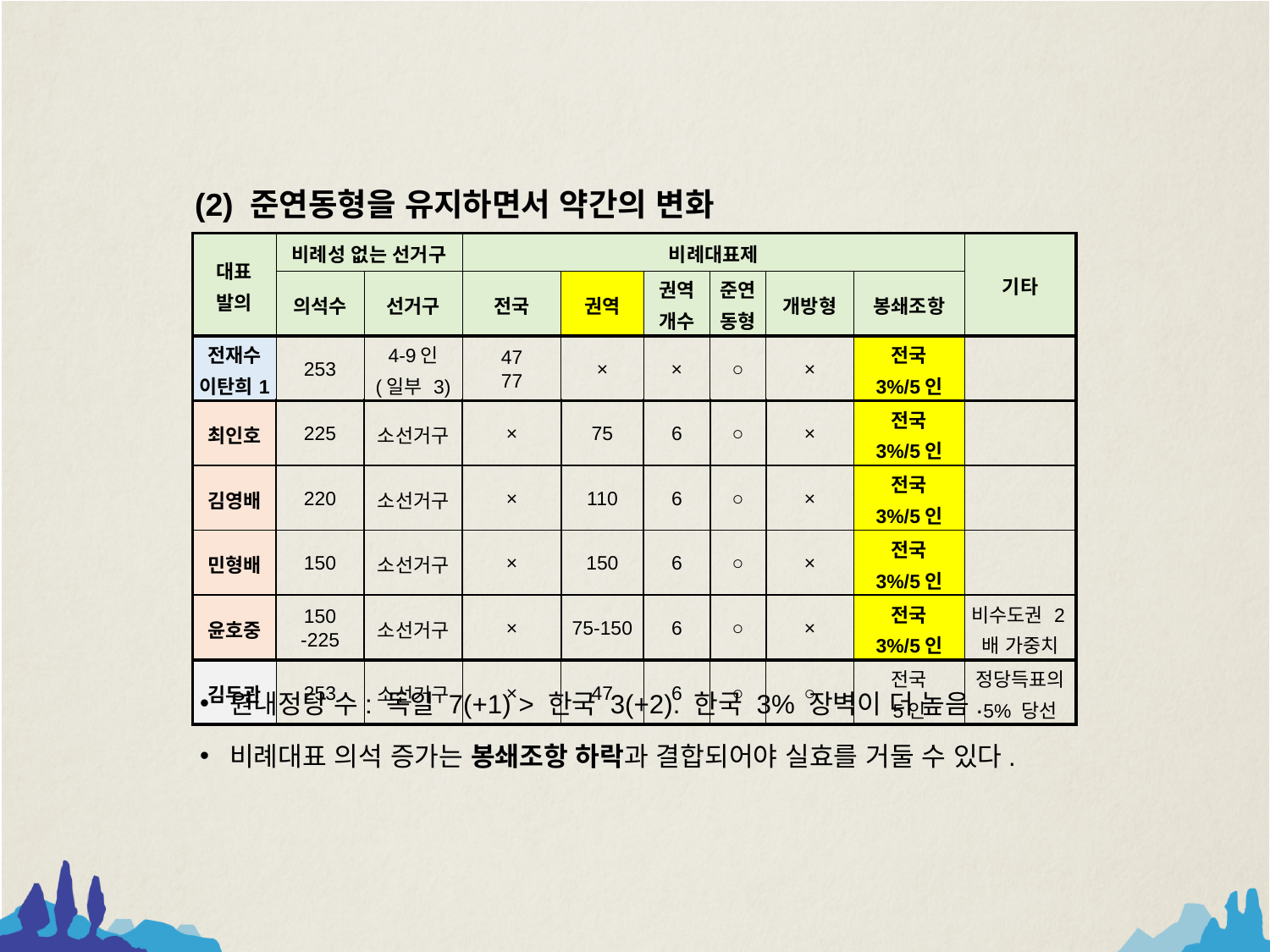

(2) 준연동형을 유지하면서 약간의 변화
| 대표 발의 | 비례성 없는 선거구 |  | 비례대표제 |  |  |  |  |  | 기타 |
| --- | --- | --- | --- | --- | --- | --- | --- | --- | --- |
|  | 의석수 | 선거구 | 전국 | 권역 | 권역 개수 | 준연동형 | 개방형 | 봉쇄조항 |  |
| 전재수 이탄희1 | 253 | 4-9인 (일부 3) | 47 77 | × | × | ○ | × | 전국 3%/5인 |  |
| 최인호 | 225 | 소선거구 | × | 75 | 6 | ○ | × | 전국 3%/5인 |  |
| 김영배 | 220 | 소선거구 | × | 110 | 6 | ○ | × | 전국 3%/5인 |  |
| 민형배 | 150 | 소선거구 | × | 150 | 6 | ○ | × | 전국 3%/5인 |  |
| 윤호중 | 150 -225 | 소선거구 | × | 75-150 | 6 | ○ | × | 전국 3%/5인 | 비수도권 2배 가중치 |
| 김두관 | 253 | 소선거구 | × | 47 | 6 | ○ | ○ | 전국 5인 | 정당득표의 5% 당선 |
원내정당 수: 독일 7(+1) > 한국 3(+2). 한국 3% 장벽이 더 높음.
비례대표 의석 증가는 봉쇄조항 하락과 결합되어야 실효를 거둘 수 있다.